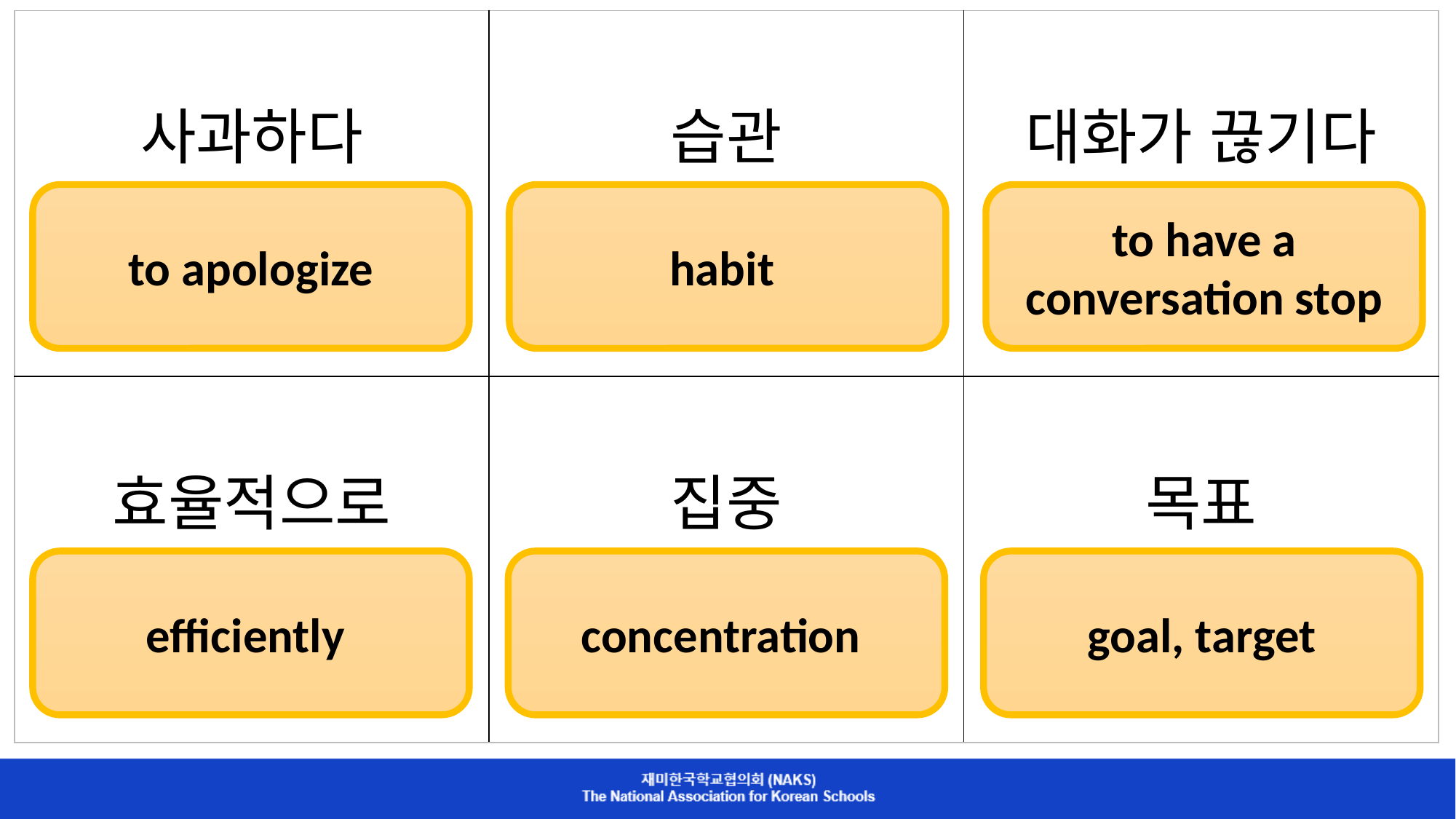

| 사과하다 | 습관 | 대화가 끊기다 |
| --- | --- | --- |
| 효율적으로 | 집중 | 목표 |
to apologize
habit
to have a conversation stop
efficiently
concentration
goal, target